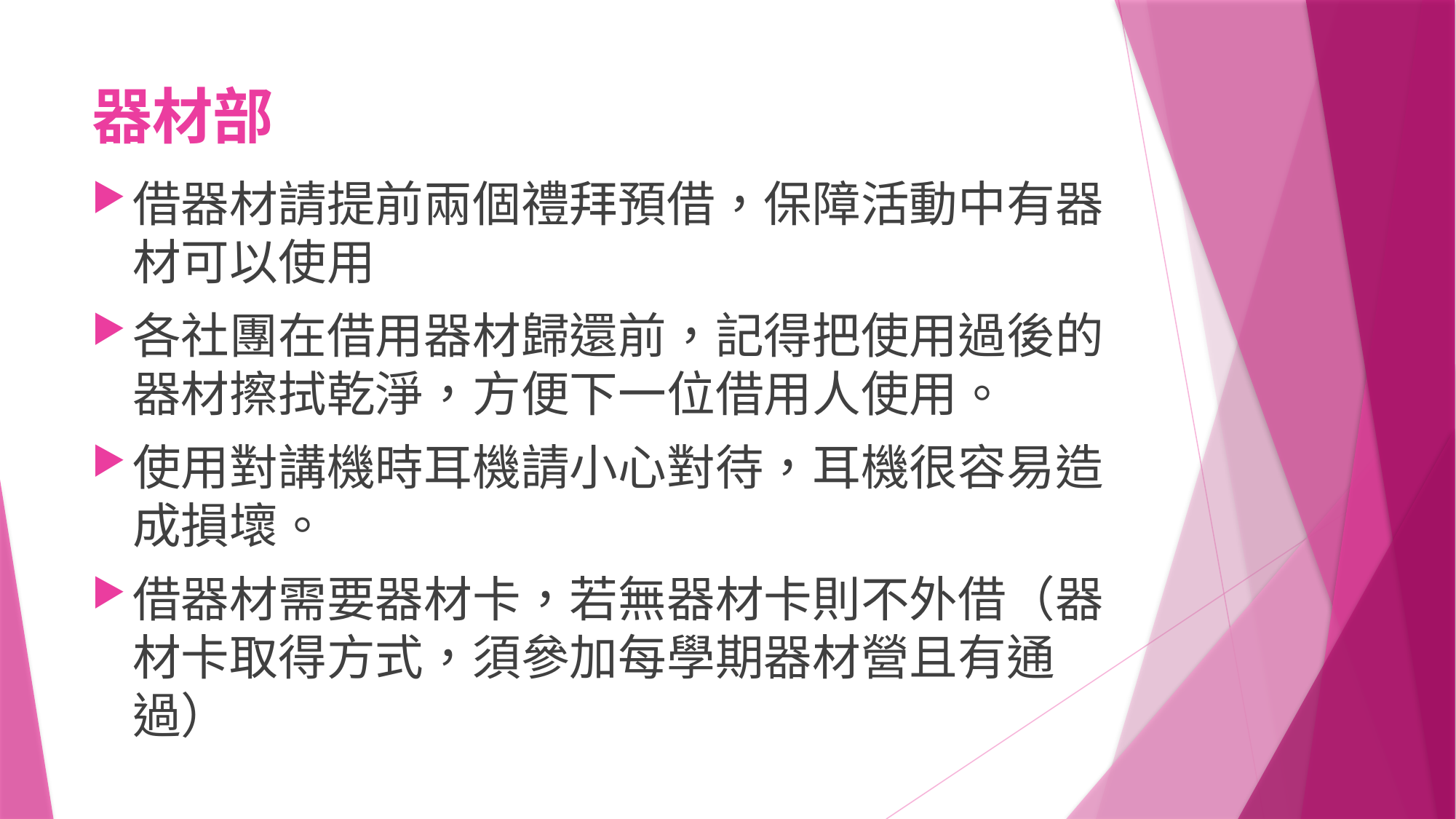

# 器材部
借器材請提前兩個禮拜預借，保障活動中有器材可以使用
各社團在借用器材歸還前，記得把使用過後的器材擦拭乾淨，方便下一位借用人使用。
使用對講機時耳機請小心對待，耳機很容易造成損壞。
借器材需要器材卡，若無器材卡則不外借（器材卡取得方式，須參加每學期器材營且有通過）